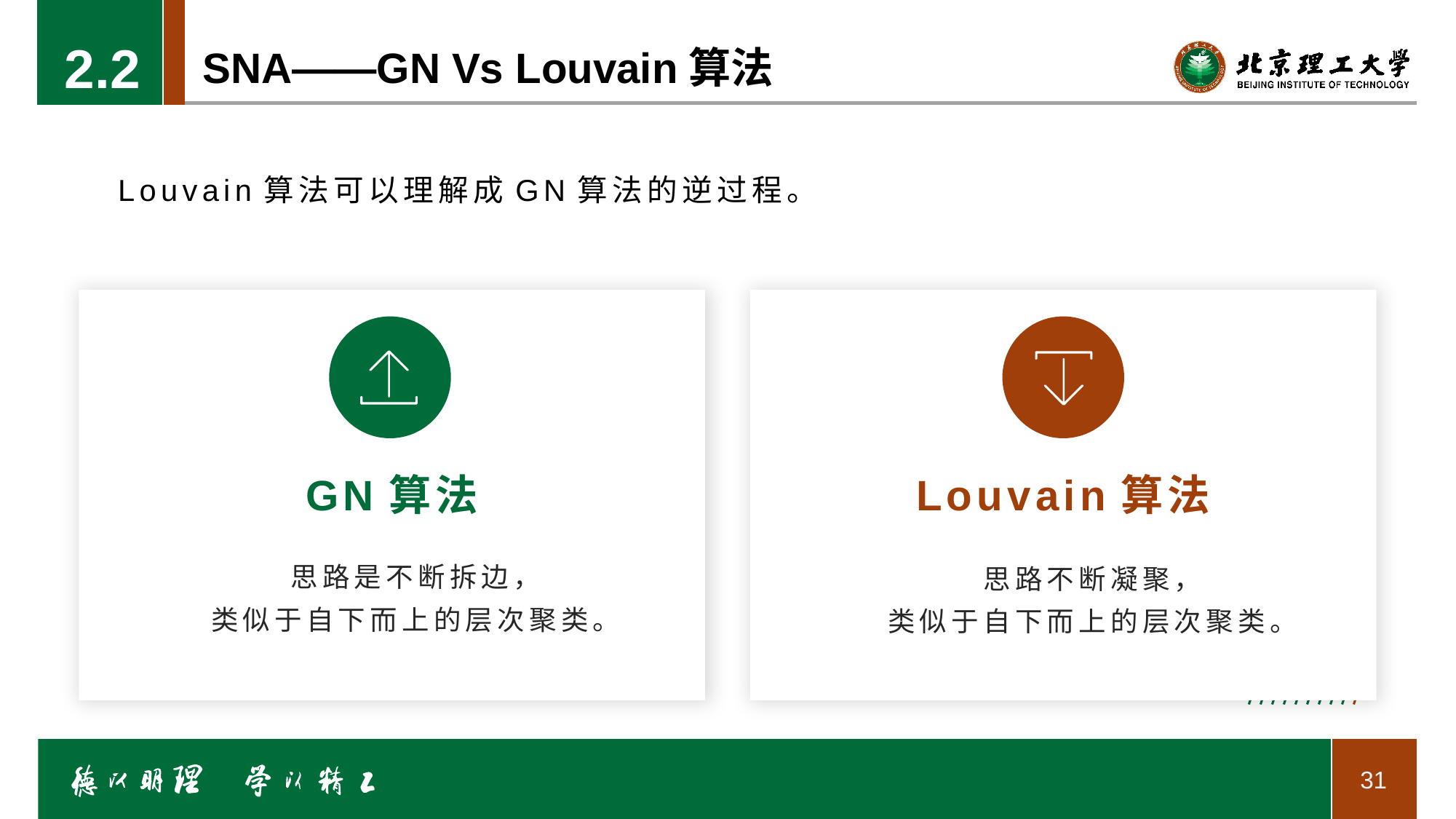

2.2
# SNA——GN Vs Louvain算法
Louvain算法可以理解成GN算法的逆过程。

GN算法
Louvain算法
思路是不断拆边，
类似于自下而上的层次聚类。
思路不断凝聚，
类似于自下而上的层次聚类。